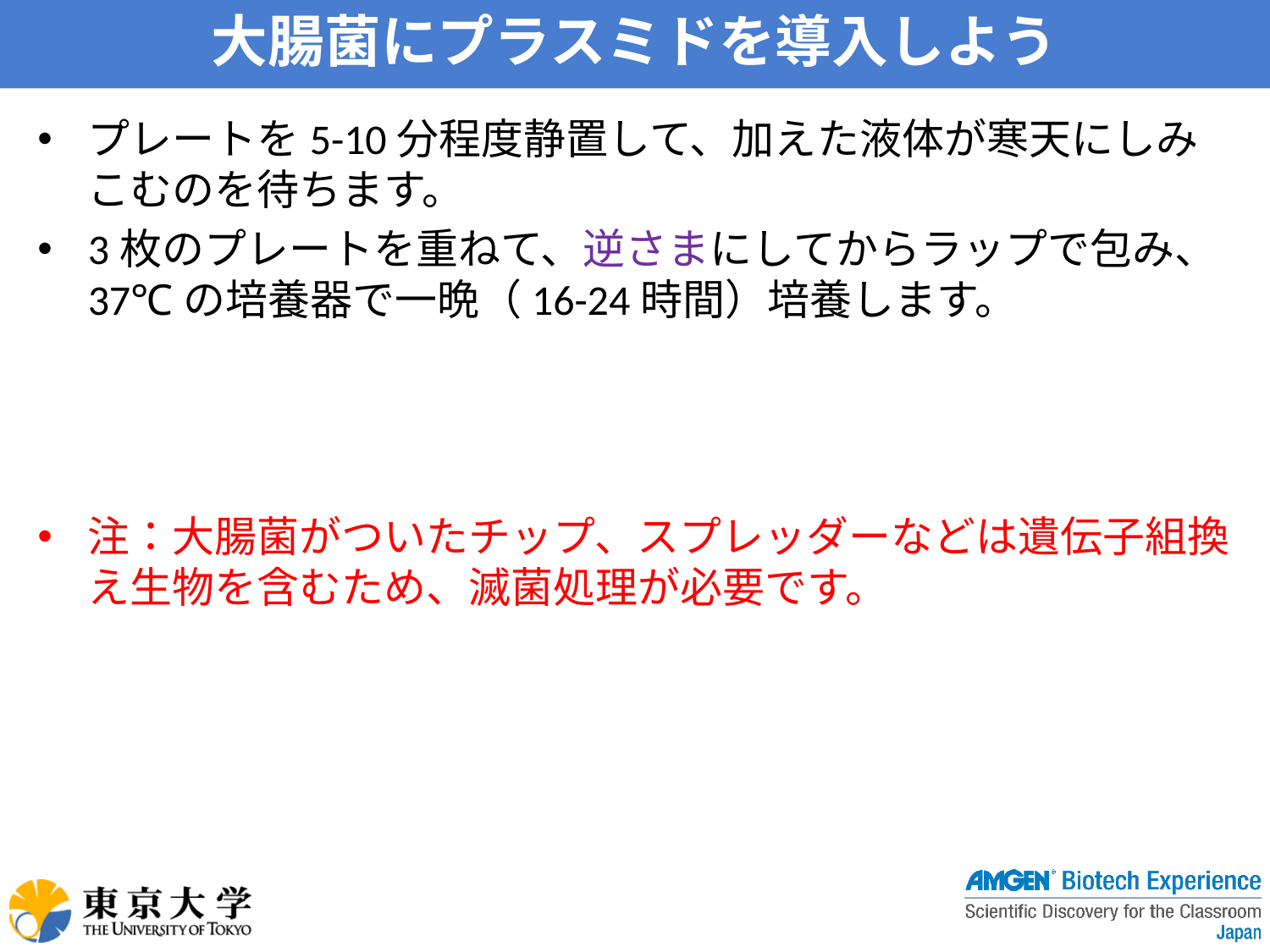

# 大腸菌にプラスミドを導入しよう
プレートを5-10分程度静置して、加えた液体が寒天にしみこむのを待ちます。
3枚のプレートを重ねて、逆さまにしてからラップで包み、37℃の培養器で一晩（16-24時間）培養します。

注：大腸菌がついたチップ、スプレッダーなどは遺伝子組換え生物を含むため、滅菌処理が必要です。